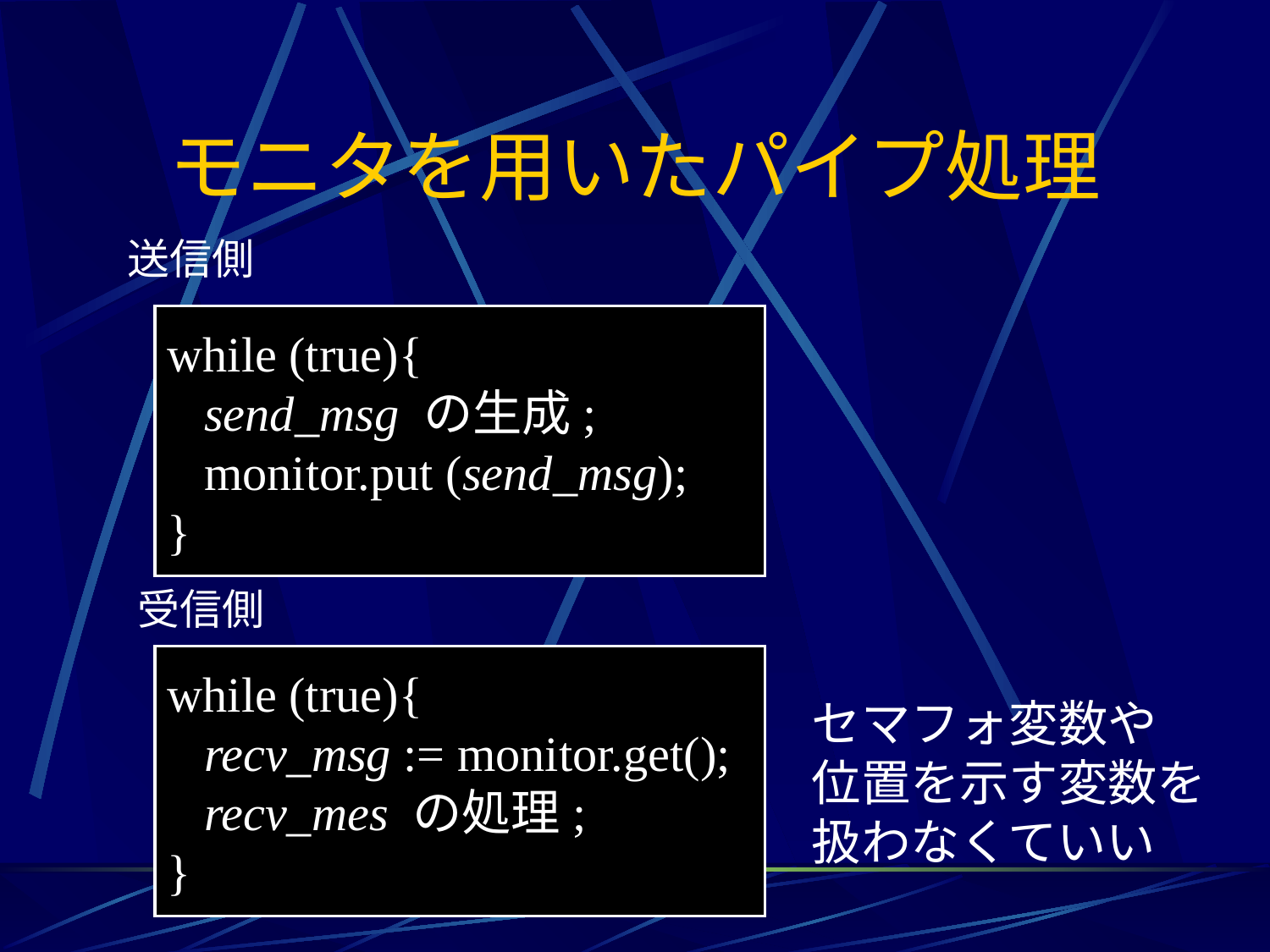

# モニタを用いたパイプ処理
送信側
while (true){
   send_msg の生成;
   monitor.put (send_msg);
}
受信側
while (true){
   recv_msg := monitor.get();
   recv_mes の処理;
}
セマフォ変数や
位置を示す変数を
扱わなくていい